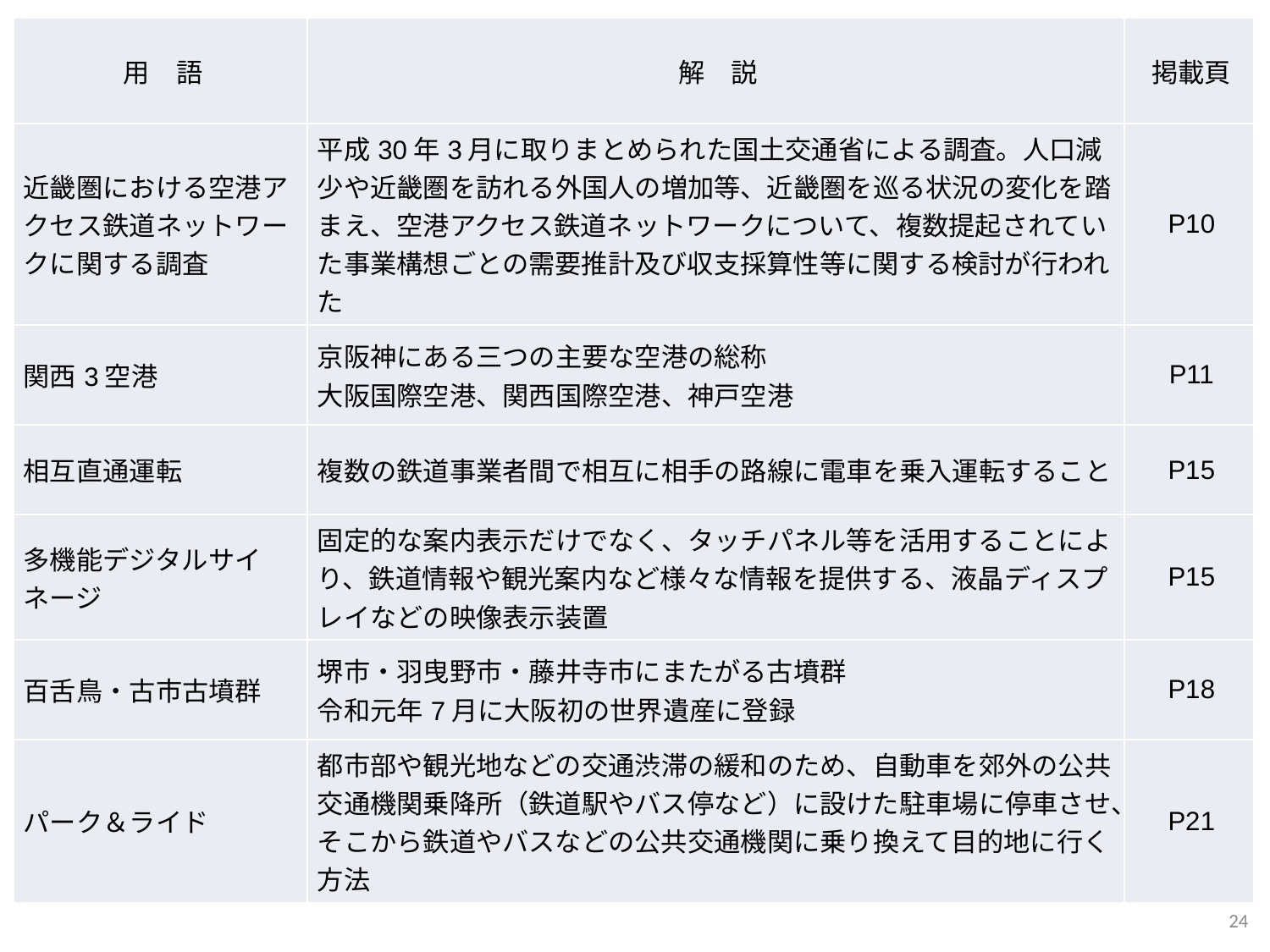

| 用　語 | 解　説 | 掲載頁 |
| --- | --- | --- |
| 近畿圏における空港アクセス鉄道ネットワークに関する調査 | 平成30年3月に取りまとめられた国土交通省による調査。人口減少や近畿圏を訪れる外国人の増加等、近畿圏を巡る状況の変化を踏まえ、空港アクセス鉄道ネットワークについて、複数提起されていた事業構想ごとの需要推計及び収支採算性等に関する検討が行われた | P10 |
| 関西3空港 | 京阪神にある三つの主要な空港の総称 大阪国際空港、関西国際空港、神戸空港 | P11 |
| 相互直通運転 | 複数の鉄道事業者間で相互に相手の路線に電車を乗入運転すること | P15 |
| 多機能デジタルサイネージ | 固定的な案内表示だけでなく、タッチパネル等を活用することにより、鉄道情報や観光案内など様々な情報を提供する、液晶ディスプレイなどの映像表示装置 | P15 |
| 百舌鳥・古市古墳群 | 堺市・羽曳野市・藤井寺市にまたがる古墳群 令和元年7月に大阪初の世界遺産に登録 | P18 |
| パーク＆ライド | 都市部や観光地などの交通渋滞の緩和のため、自動車を郊外の公共交通機関乗降所（鉄道駅やバス停など）に設けた駐車場に停車させ、そこから鉄道やバスなどの公共交通機関に乗り換えて目的地に行く方法 | P21 |
24